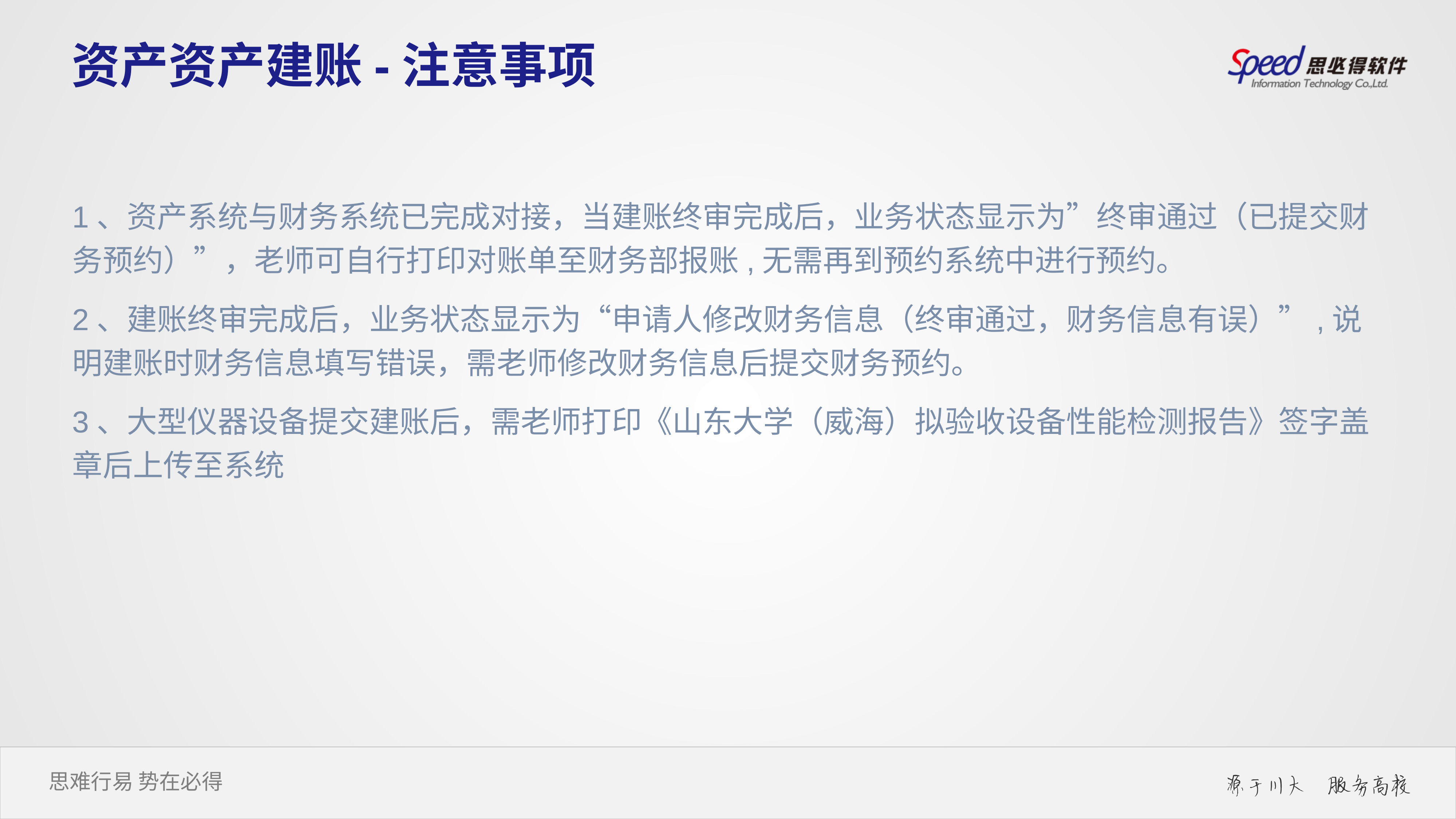

# 资产资产建账-注意事项

1、资产系统与财务系统已完成对接，当建账终审完成后，业务状态显示为”终审通过（已提交财务预约）”，老师可自行打印对账单至财务部报账,无需再到预约系统中进行预约。
2、建账终审完成后，业务状态显示为“申请人修改财务信息（终审通过，财务信息有误）”,说明建账时财务信息填写错误，需老师修改财务信息后提交财务预约。
3、大型仪器设备提交建账后，需老师打印《山东大学（威海）拟验收设备性能检测报告》签字盖章后上传至系统